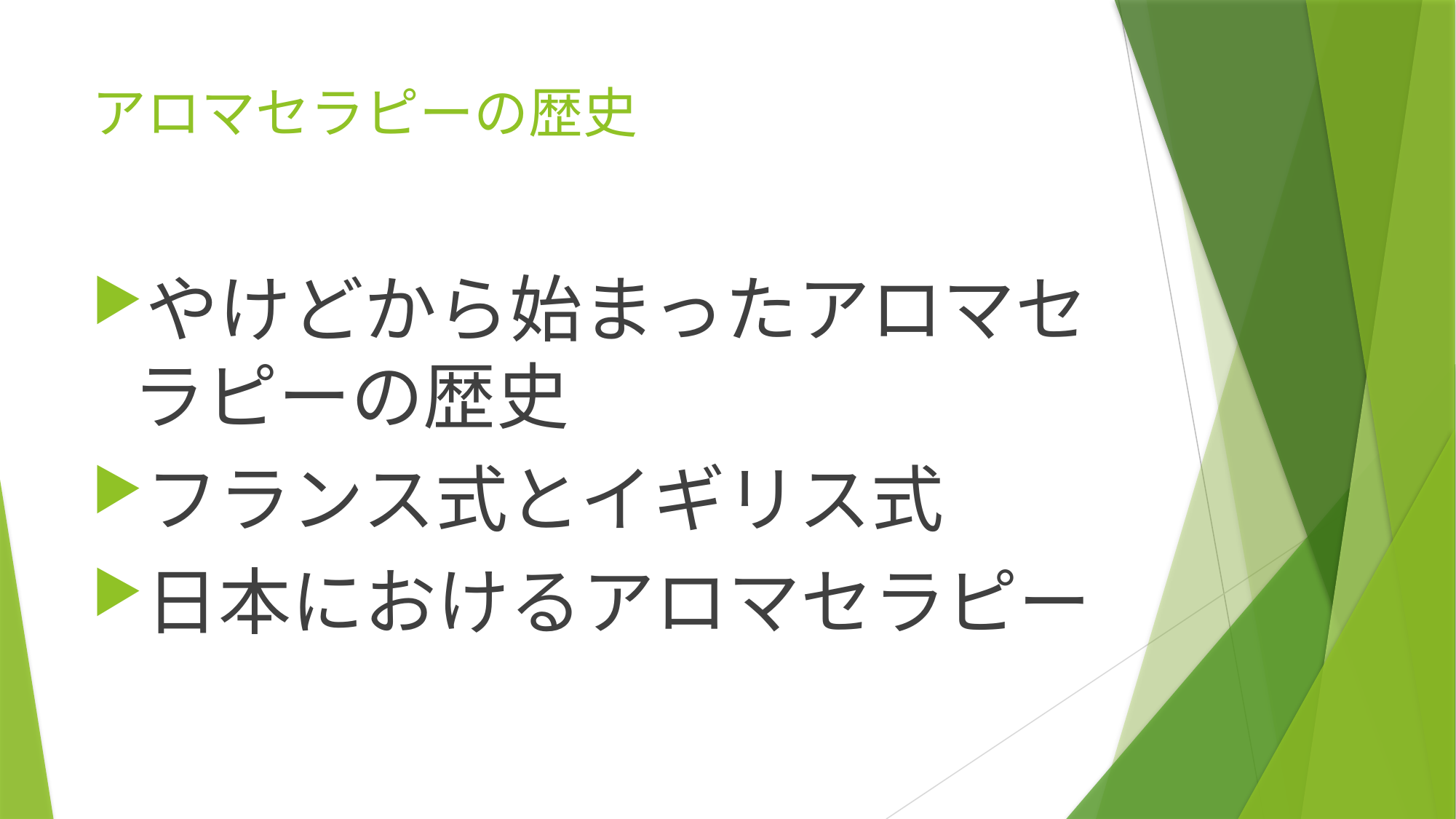

# アロマセラピーの歴史
やけどから始まったアロマセラピーの歴史
フランス式とイギリス式
日本におけるアロマセラピー